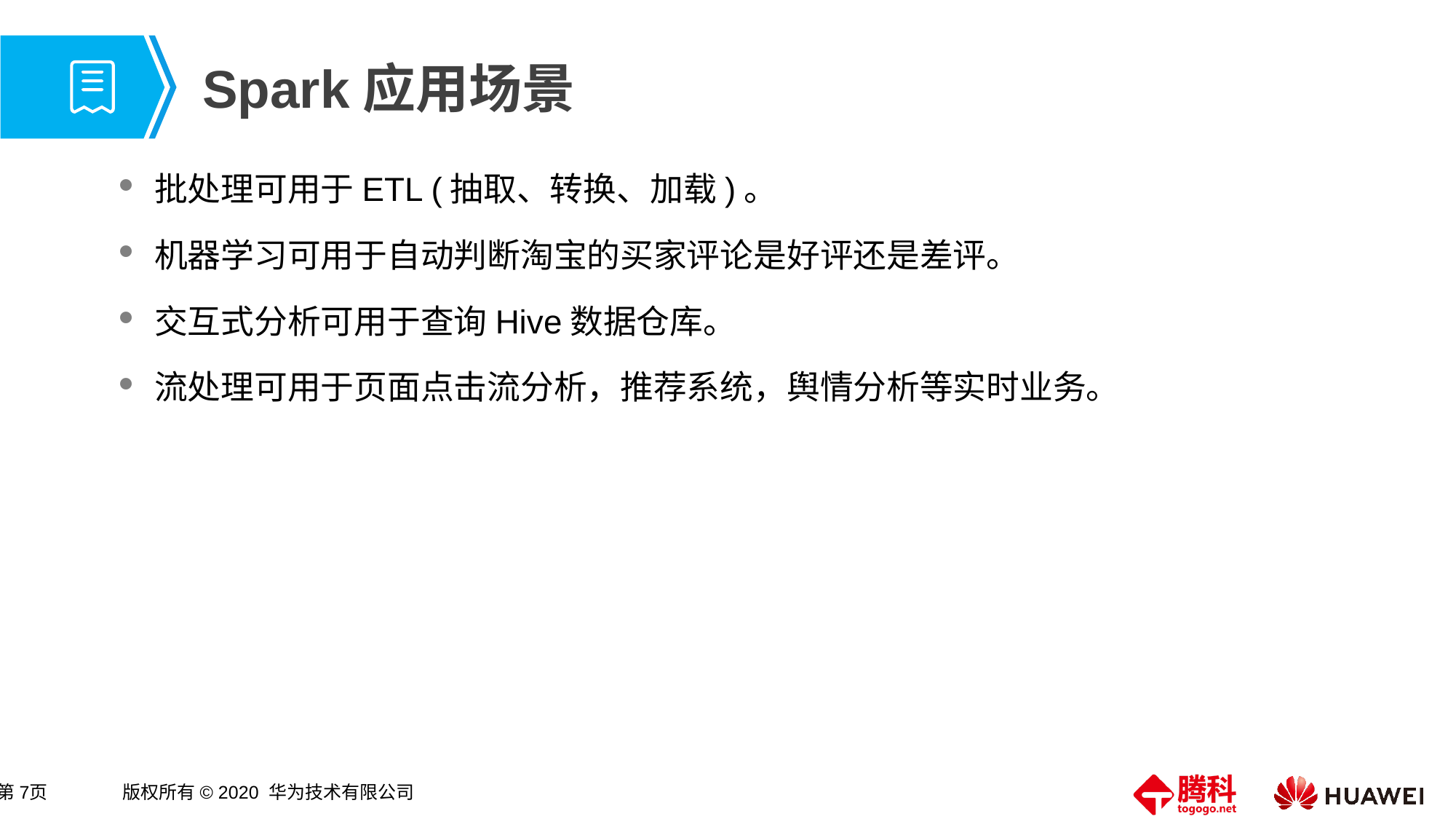

# Spark应用场景
批处理可用于ETL (抽取、转换、加载)。
机器学习可用于自动判断淘宝的买家评论是好评还是差评。
交互式分析可用于查询Hive数据仓库。
流处理可用于页面点击流分析，推荐系统，舆情分析等实时业务。